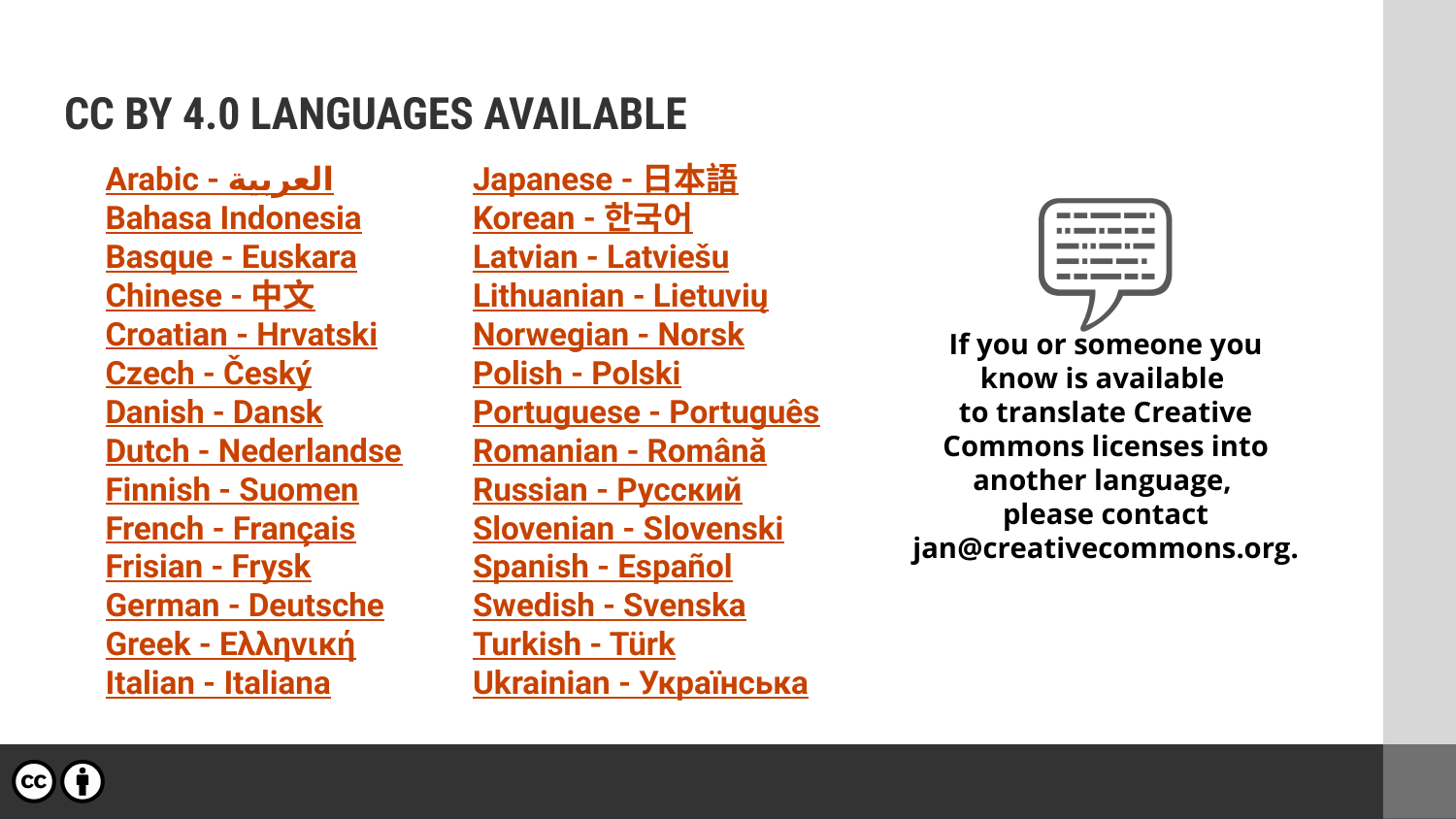

# CC BY 4.0 LANGUAGES AVAILABLE
Arabic - العربية
Bahasa Indonesia
Basque - Euskara
Chinese - 中文
Croatian - Hrvatski
Czech - Český
Danish - Dansk
Dutch - Nederlandse
Finnish - Suomen
French - Français
Frisian - Frysk
German - Deutsche
Greek - Ελληνική
Italian - Italiana
Japanese - 日本語
Korean - 한국어
Latvian - Latviešu
Lithuanian - Lietuvių
Norwegian - Norsk
Polish - Polski
Portuguese - Português
Romanian - Română
Russian - Русский
Slovenian - Slovenski
Spanish - Español
Swedish - Svenska
Turkish - Türk
Ukrainian - Українська
💬
If you or someone you know is available
to translate Creative Commons licenses into another language,
please contact jan@creativecommons.org.